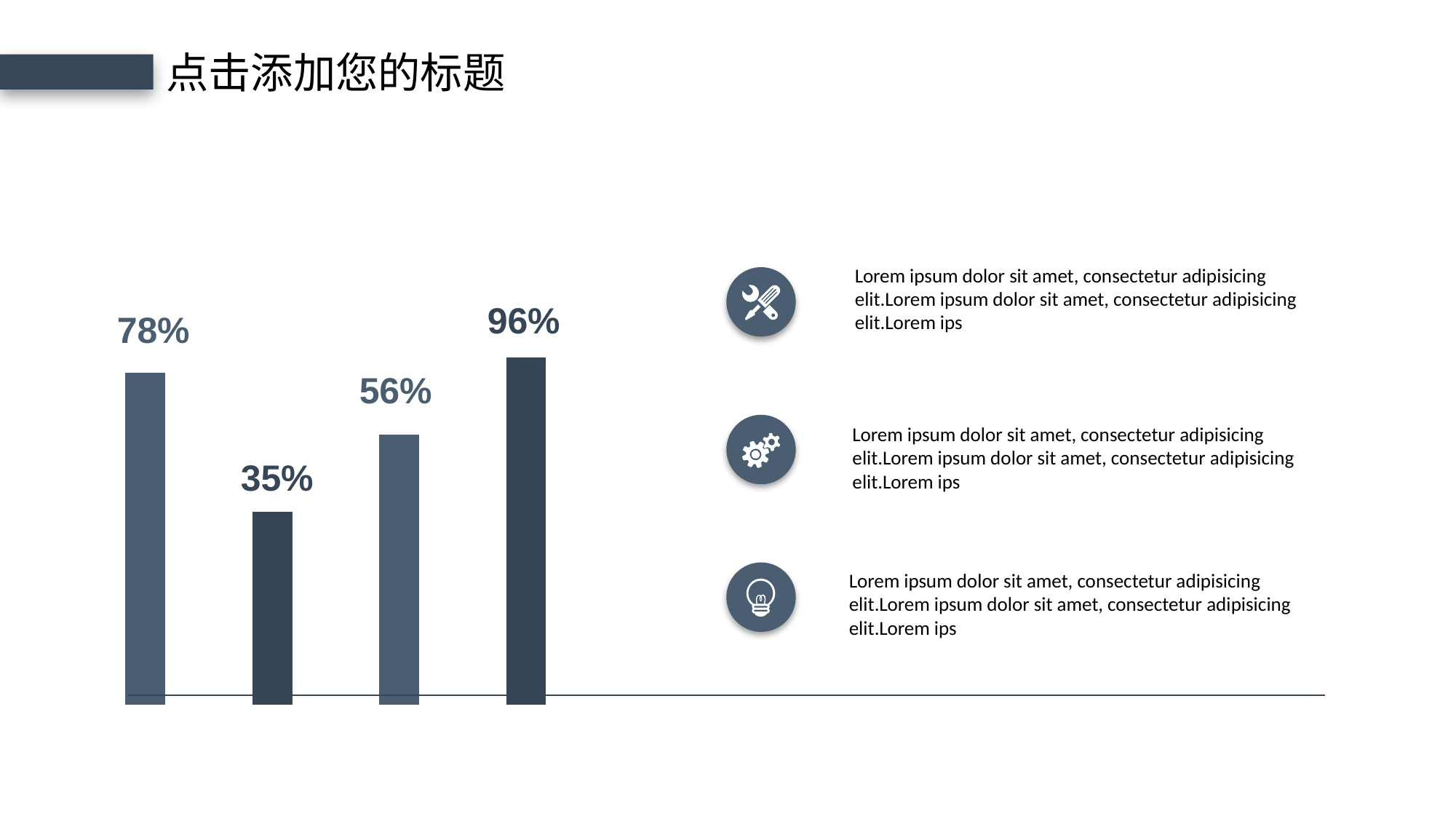

点击添加您的标题

Lorem ipsum dolor sit amet, consectetur adipisicing elit.Lorem ipsum dolor sit amet, consectetur adipisicing elit.Lorem ips

96%
78%

### Chart

| Category | q1 |
|---|---|
| f1 | 4.3 |
| f2 | 2.5 |
| f3 | 3.5 |
| f4 | 4.5 |
56%

Lorem ipsum dolor sit amet, consectetur adipisicing elit.Lorem ipsum dolor sit amet, consectetur adipisicing elit.Lorem ips
35%

Lorem ipsum dolor sit amet, consectetur adipisicing elit.Lorem ipsum dolor sit amet, consectetur adipisicing elit.Lorem ips